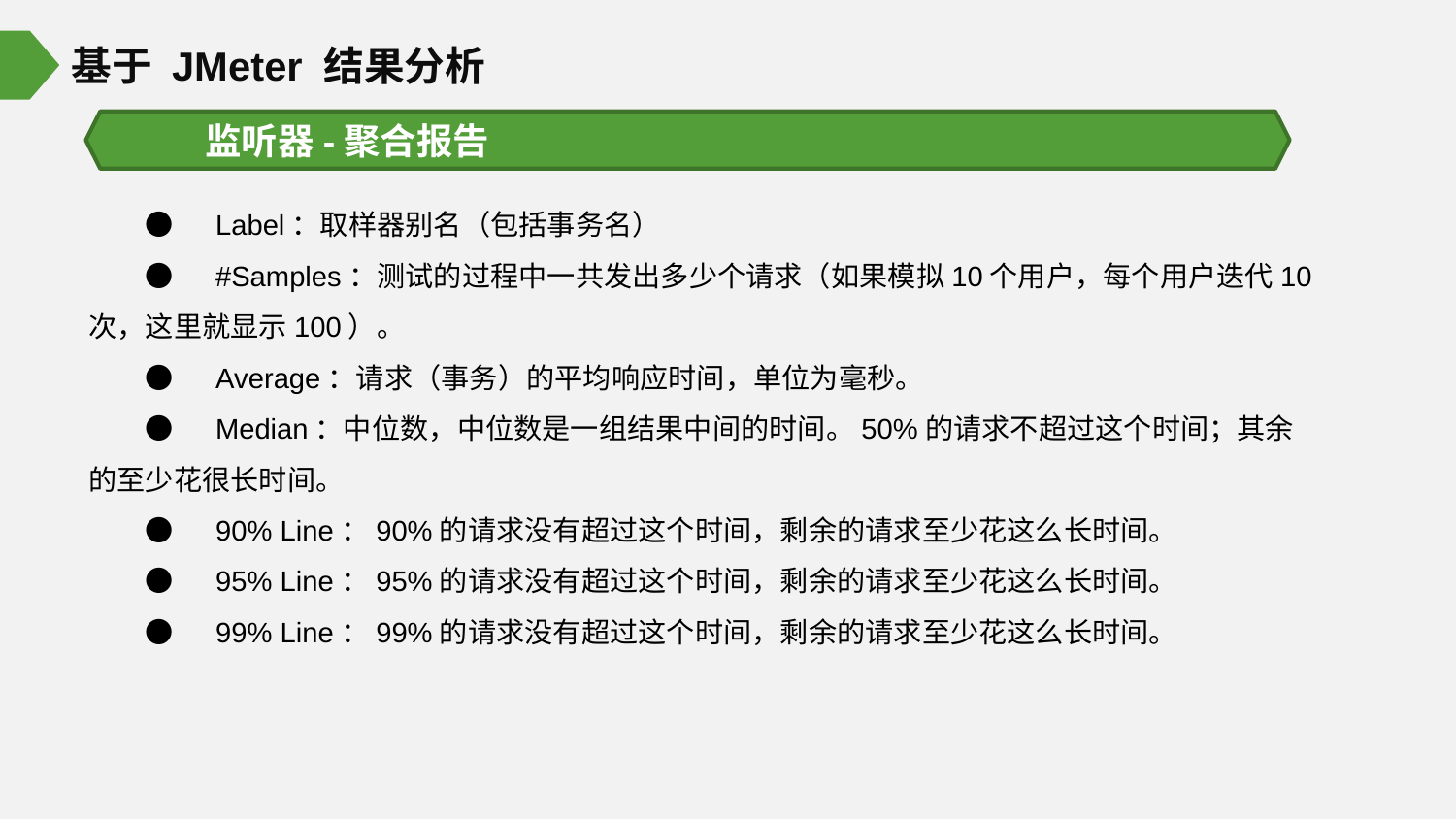

基于 JMeter 结果分析
监听器-聚合报告
●　Label：取样器别名（包括事务名）
●　#Samples：测试的过程中一共发出多少个请求（如果模拟10个用户，每个用户迭代10次，这里就显示100）。
●　Average：请求（事务）的平均响应时间，单位为毫秒。
●　Median：中位数，中位数是一组结果中间的时间。50%的请求不超过这个时间；其余的至少花很长时间。
●　90% Line：90%的请求没有超过这个时间，剩余的请求至少花这么长时间。
●　95% Line：95%的请求没有超过这个时间，剩余的请求至少花这么长时间。
●　99% Line：99%的请求没有超过这个时间，剩余的请求至少花这么长时间。